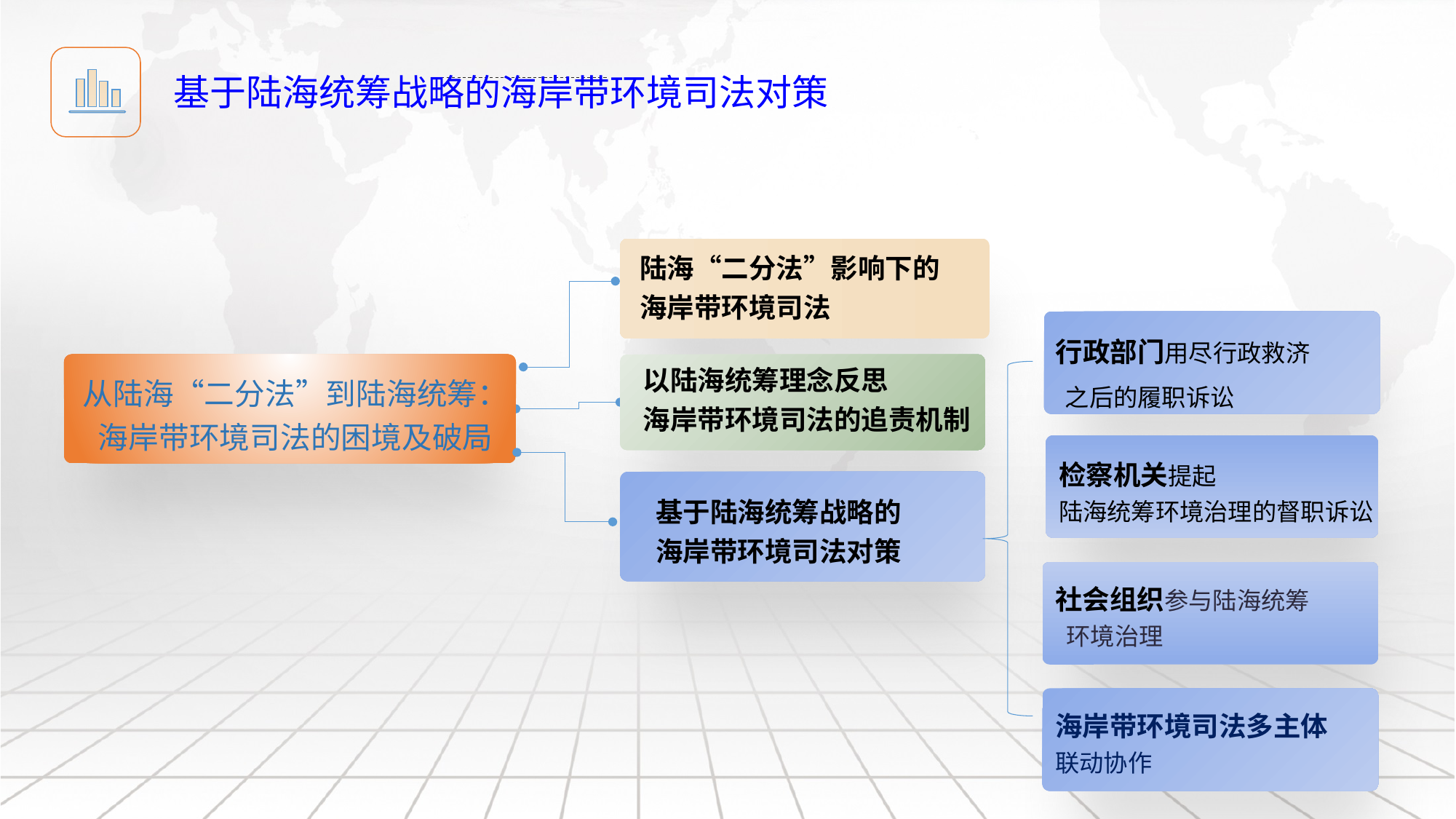

基于陆海统筹战略的海岸带环境司法对策
        陆海“二分法”影响下的
        海岸带环境司法

           行政部门用尽行政救济之后的履职诉讼

 以陆海统筹理念反思
 海岸带环境司法的追责机制

从陆海“二分法”到陆海统筹：
海岸带环境司法的困境及破局

检察机关提起
陆海统筹环境治理的督职诉讼

基于陆海统筹战略的
海岸带环境司法对策

社会组织参与陆海统筹
 环境治理
海岸带环境司法多主体
联动协作